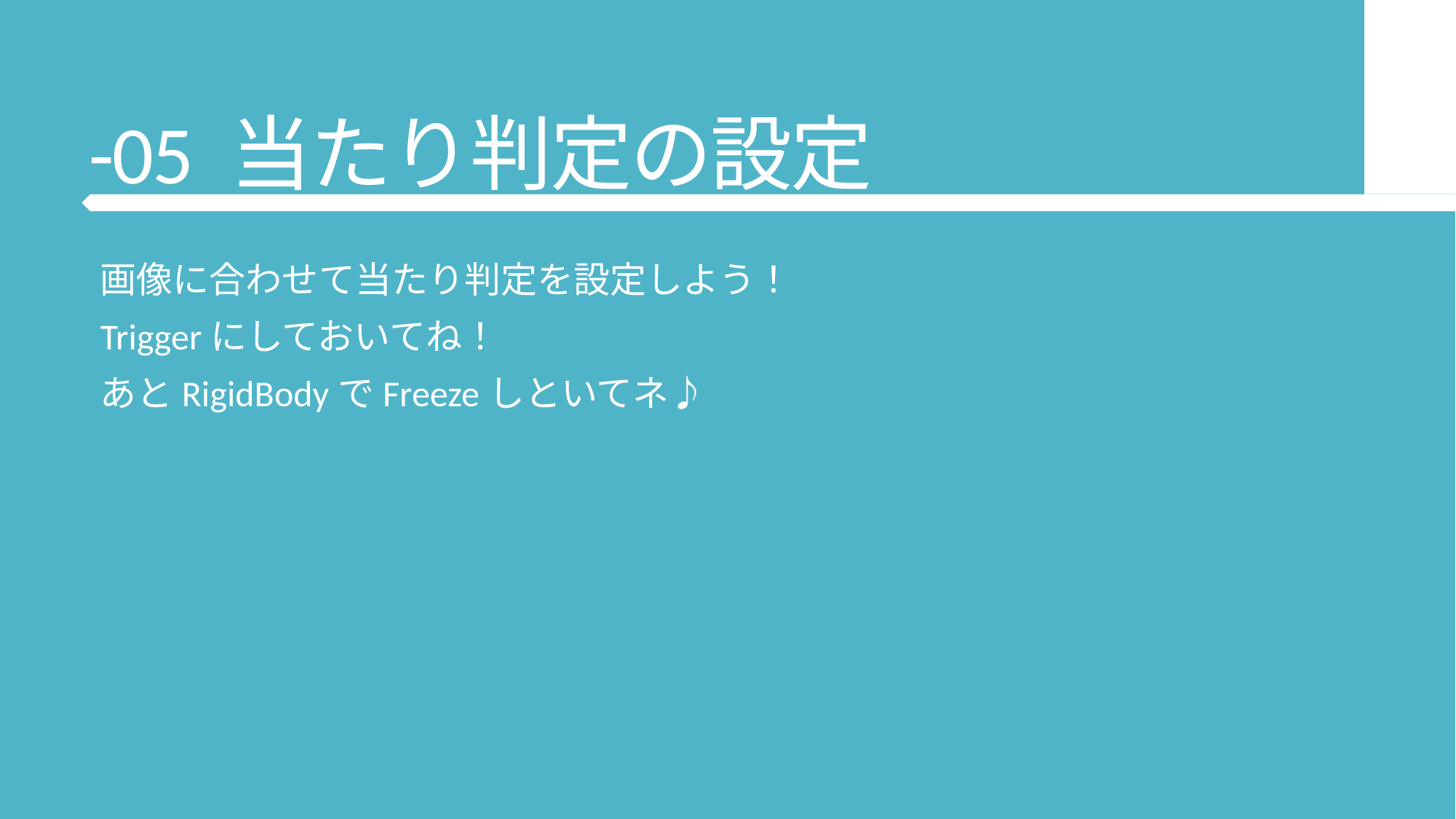

# -05 当たり判定の設定
画像に合わせて当たり判定を設定しよう！
Triggerにしておいてね！
あとRigidBodyでFreezeしといてネ♪